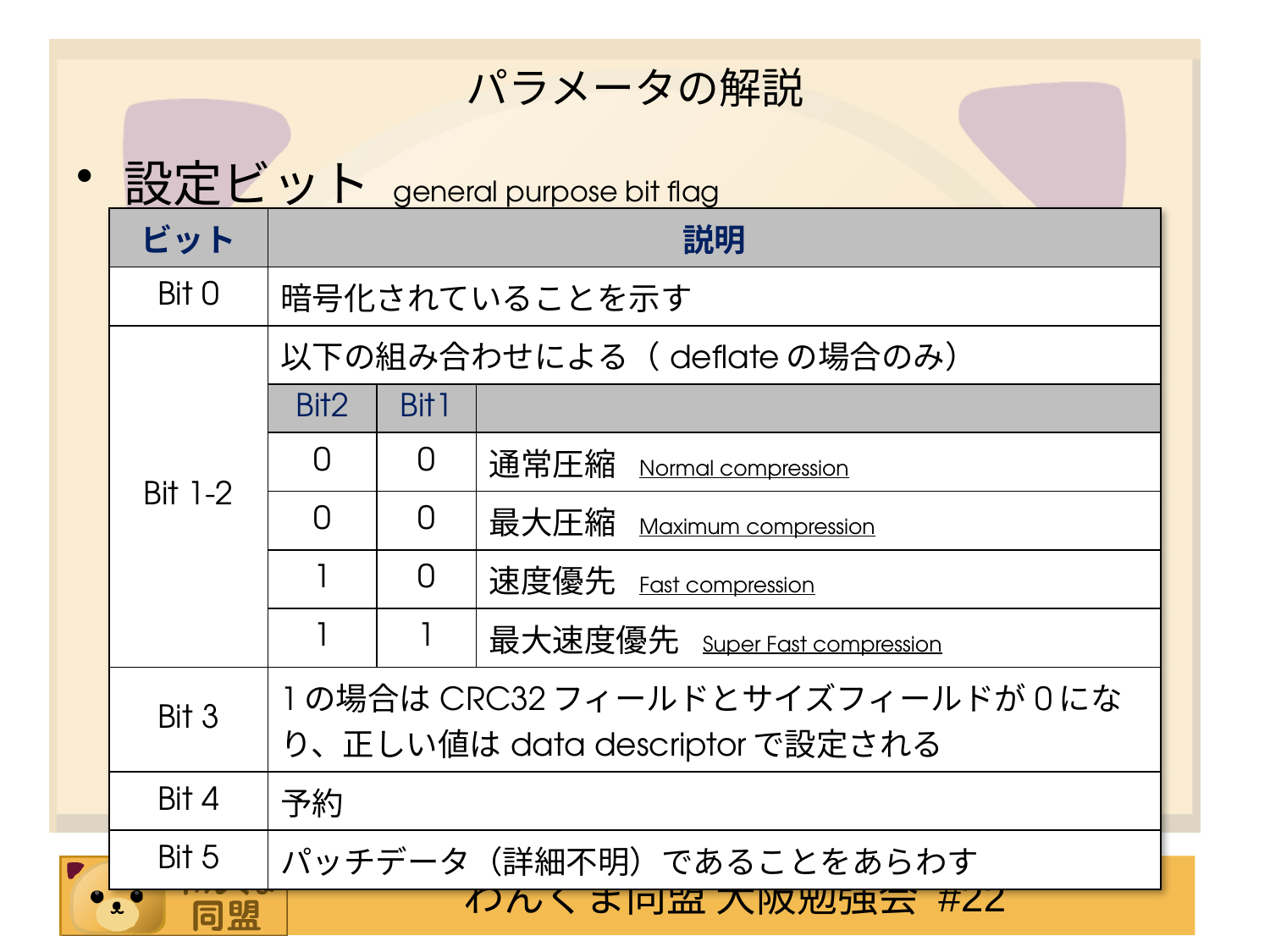

# パラメータの解説
設定ビット general purpose bit flag
| ビット | 説明 |  |  |
| --- | --- | --- | --- |
| Bit 0 | 暗号化されていることを示す |  |  |
| Bit 1-2 | 以下の組み合わせによる（deflateの場合のみ） |  |  |
|  | Bit2 | Bit1 |  |
|  | 0 | 0 | 通常圧縮 Normal compression |
|  | 0 | 0 | 最大圧縮 Maximum compression |
|  | 1 | 0 | 速度優先 Fast compression |
|  | 1 | 1 | 最大速度優先 Super Fast compression |
| Bit 3 | 1の場合はCRC32フィールドとサイズフィールドが0になり、正しい値はdata descriptorで設定される |  |  |
| Bit 4 | 予約 |  |  |
| Bit 5 | パッチデータ（詳細不明）であることをあらわす |  |  |